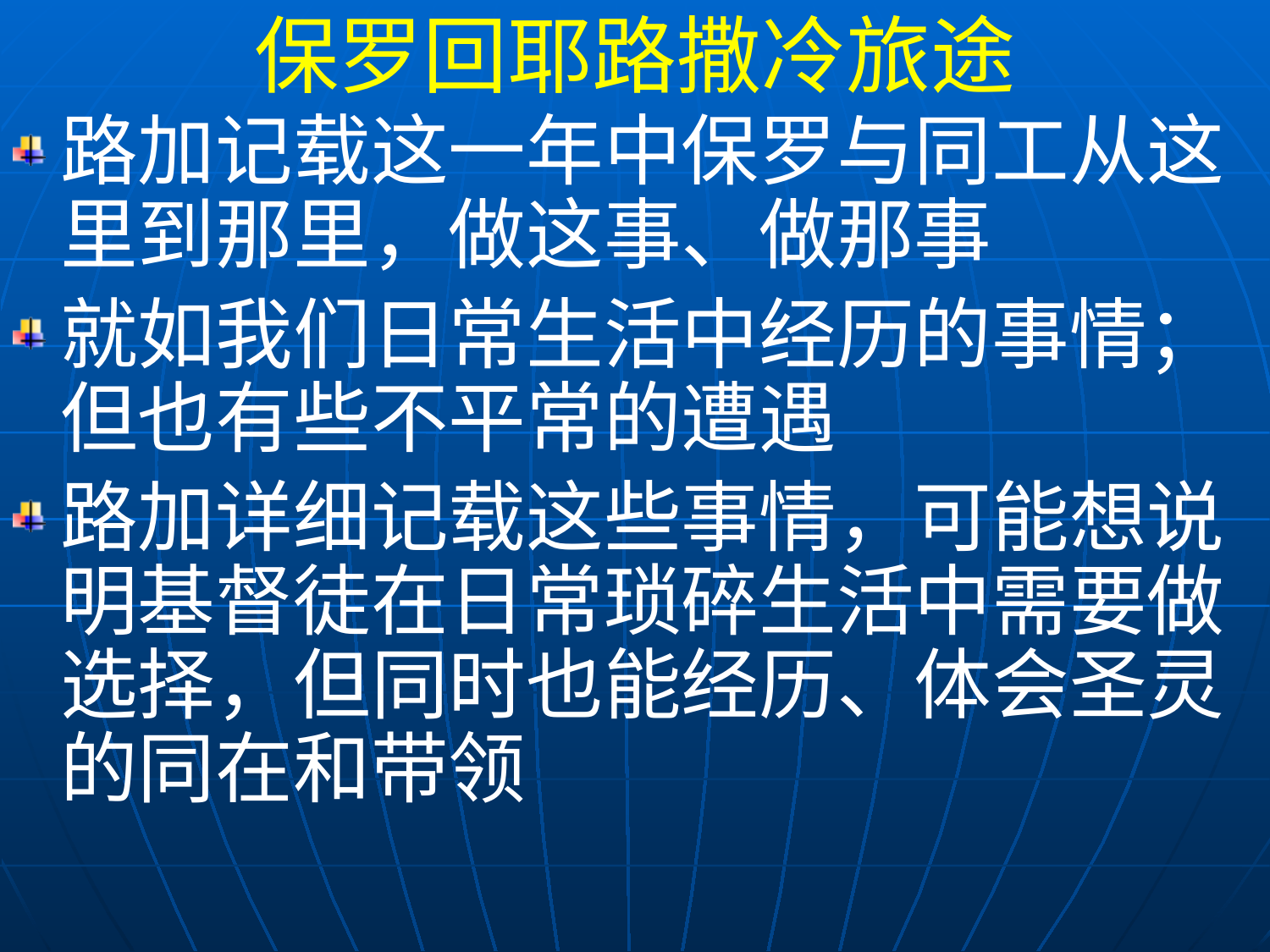

保罗回耶路撒冷旅途
路加记载这一年中保罗与同工从这里到那里，做这事、做那事
就如我们日常生活中经历的事情；但也有些不平常的遭遇
路加详细记载这些事情，可能想说明基督徒在日常琐碎生活中需要做选择，但同时也能经历、体会圣灵的同在和带领